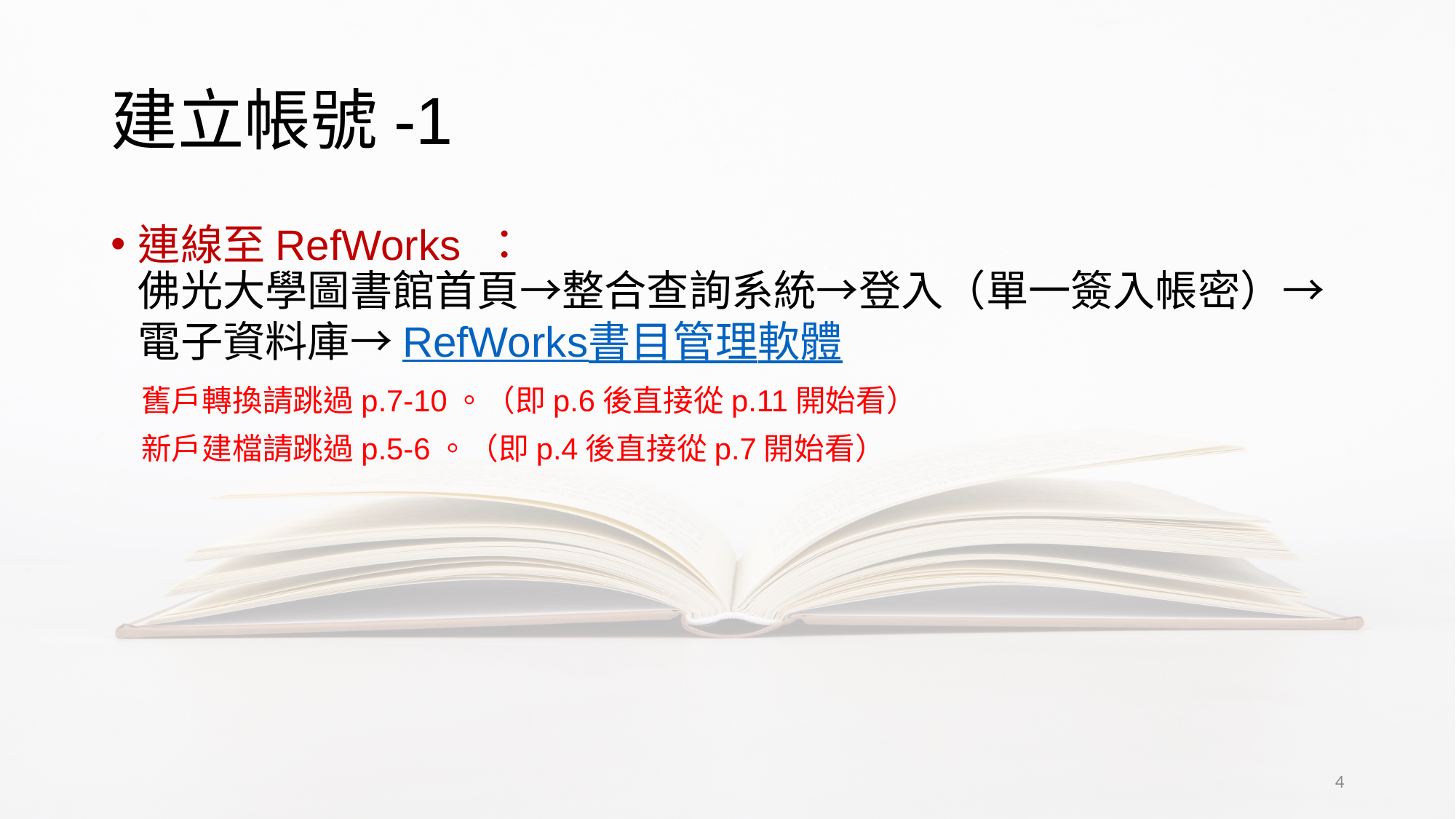

# 建立帳號-1
連線至RefWorks ：
佛光大學圖書館首頁→整合查詢系統→登入（單一簽入帳密）→電子資料庫→RefWorks書目管理軟體
　舊戶轉換請跳過p.7-10。（即p.6後直接從p.11開始看）
　新戶建檔請跳過p.5-6。（即p.4後直接從p.7開始看）

4